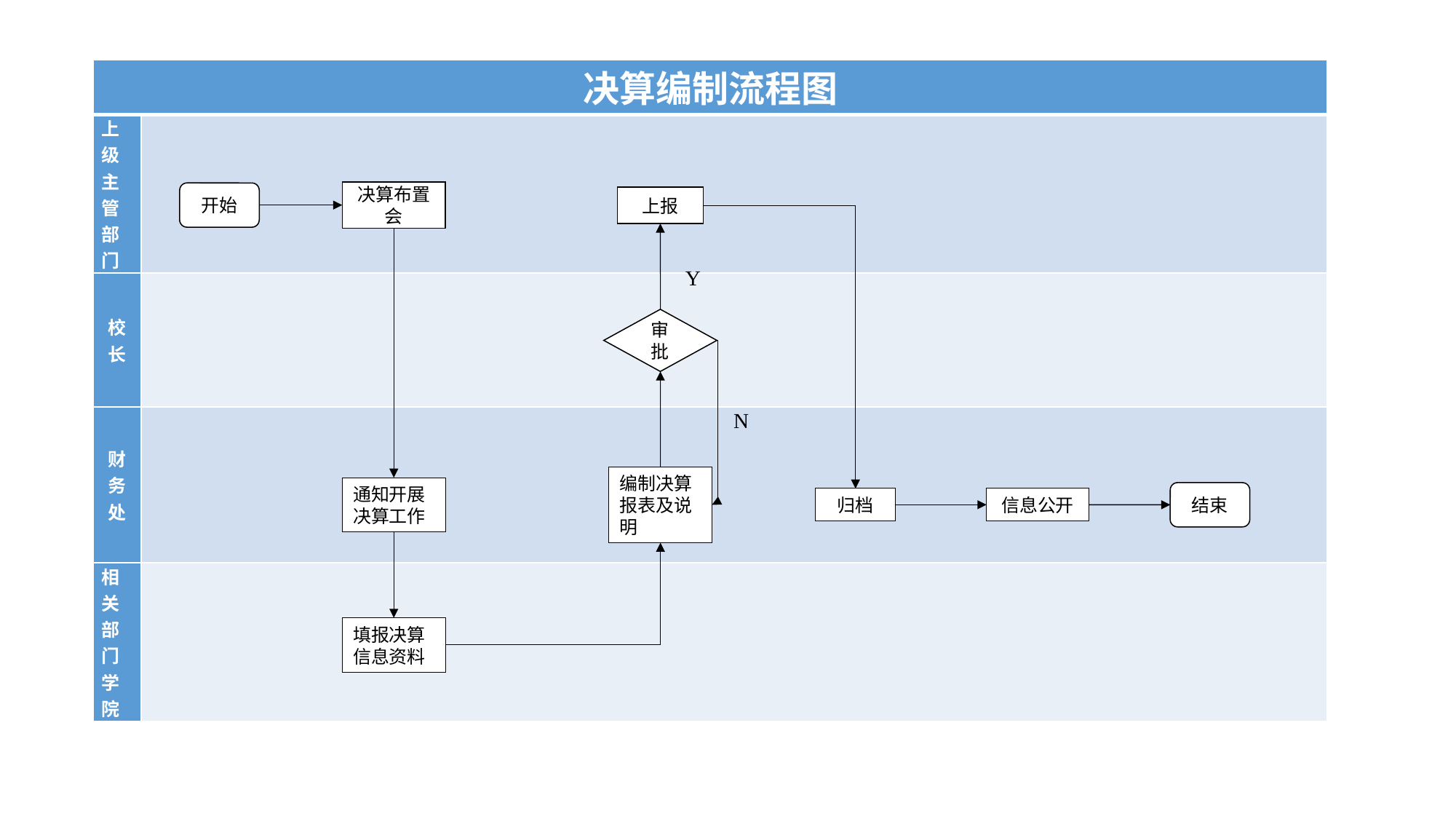

| 决算编制流程图 |  |
| --- | --- |
| 上级主管部门 |  |
| 校长 |  |
| 财务处 |  |
| 相关部门学院 |  |
决算布置会
开始
上报
Y
审批
N
编制决算报表及说明
通知开展决算工作
结束
归档
信息公开
填报决算信息资料